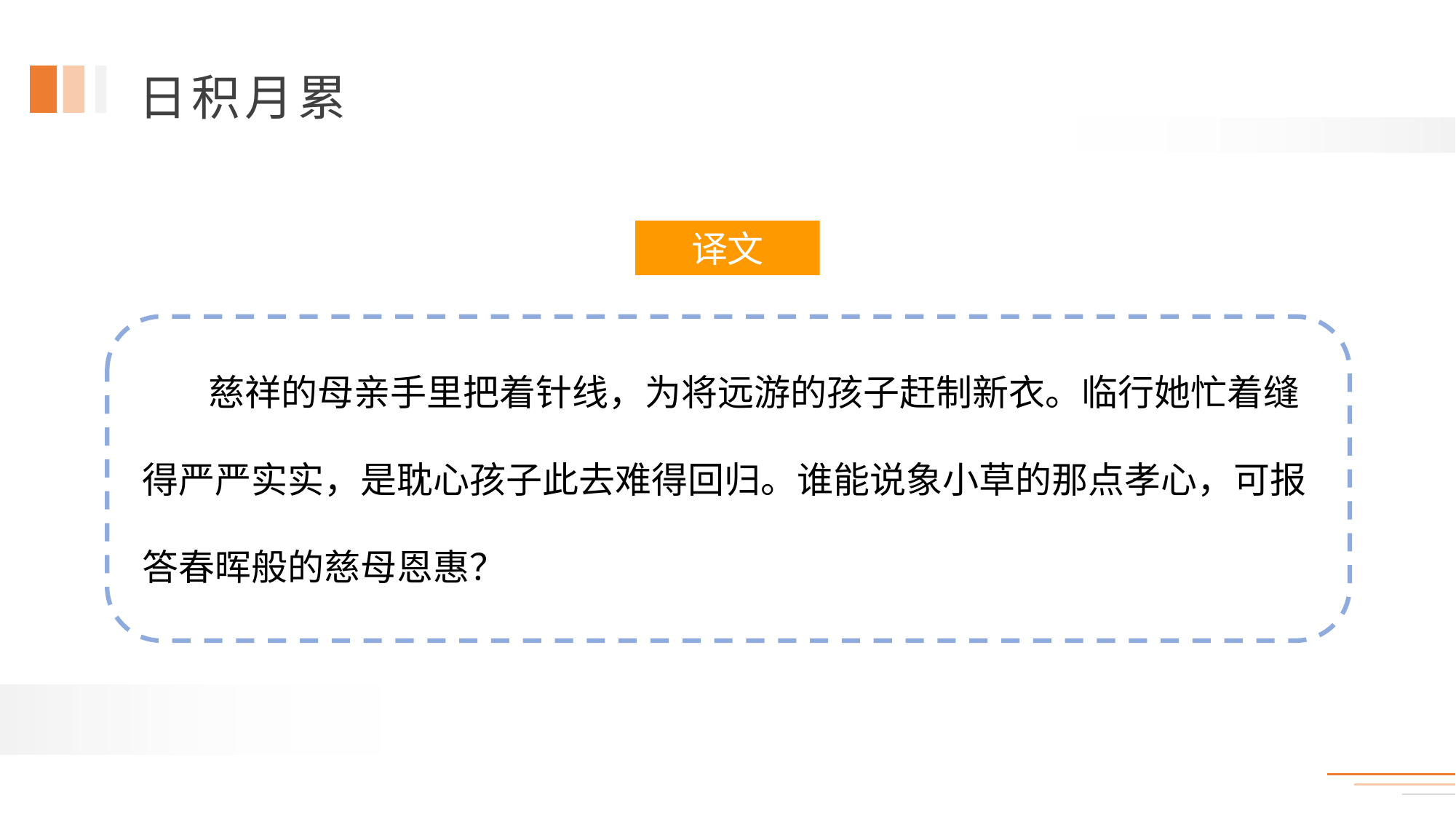

译文

       慈祥的母亲手里把着针线，为将远游的孩子赶制新衣。临行她忙着缝得严严实实，是耽心孩子此去难得回归。谁能说象小草的那点孝心，可报答春晖般的慈母恩惠？